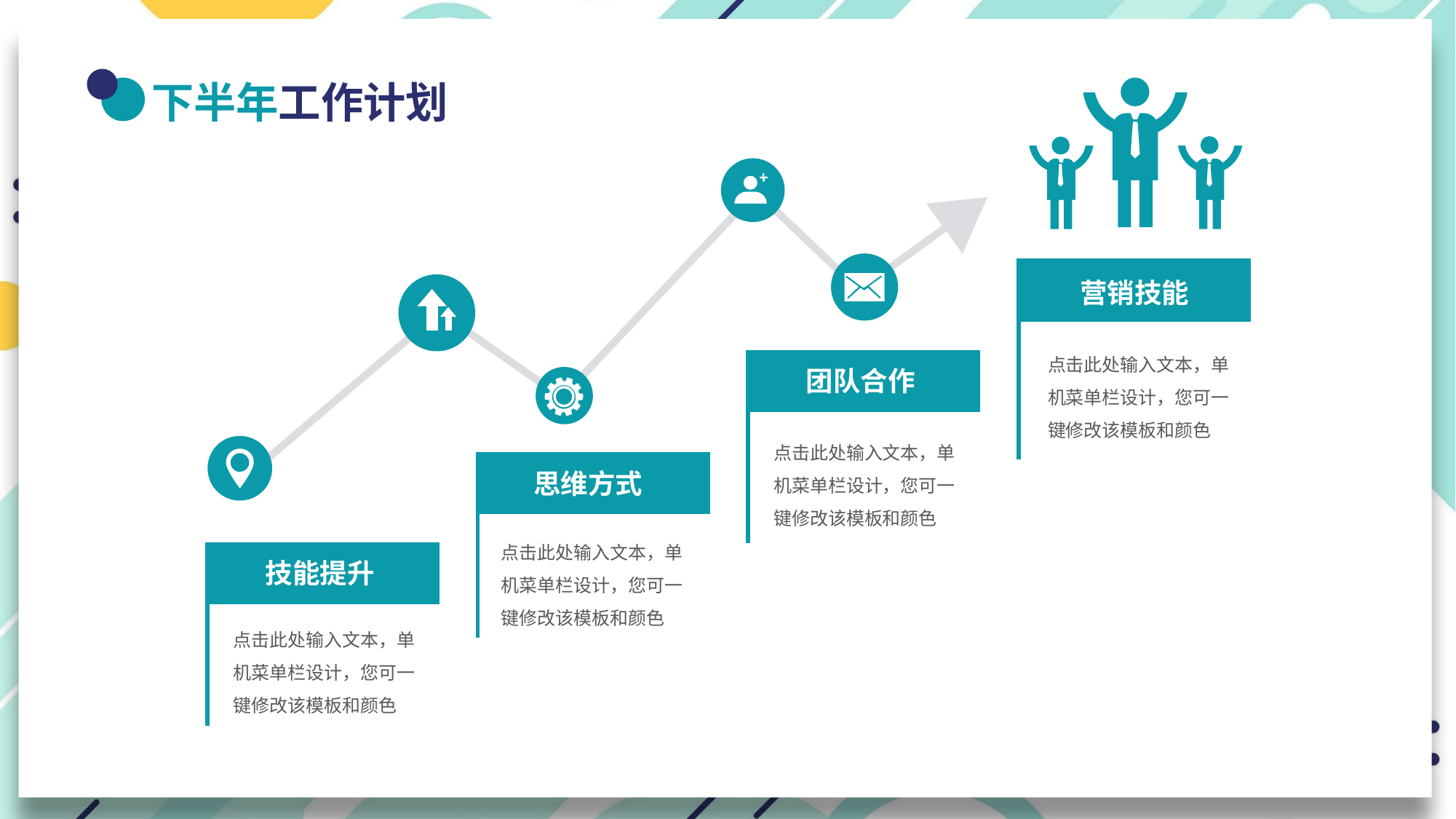

下半年工作计划

营销技能

点击此处输入文本，单机菜单栏设计，您可一键修改该模板和颜色

团队合作

点击此处输入文本，单机菜单栏设计，您可一键修改该模板和颜色

思维方式
点击此处输入文本，单机菜单栏设计，您可一键修改该模板和颜色

技能提升
点击此处输入文本，单机菜单栏设计，您可一键修改该模板和颜色